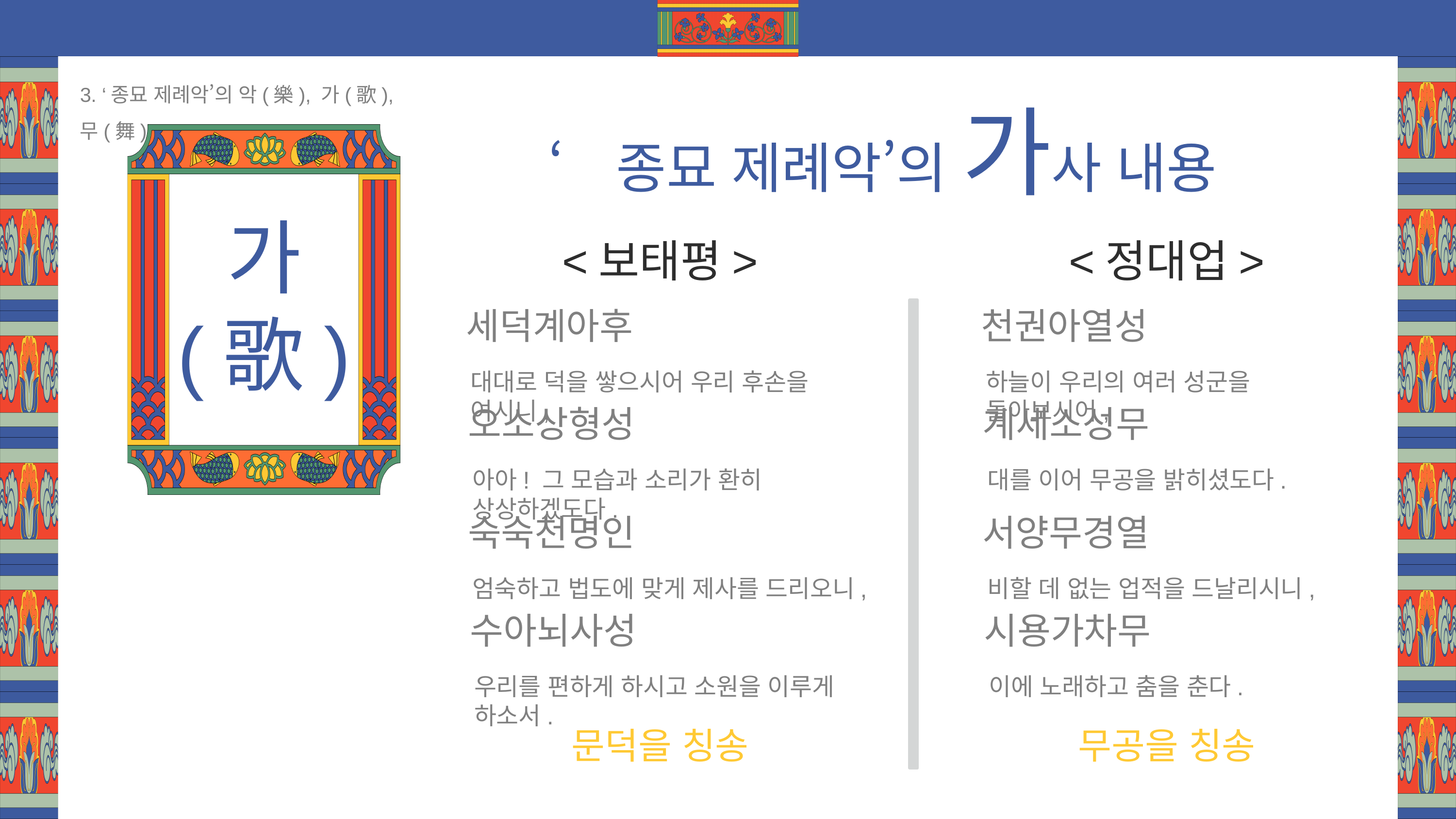

3. ‘종묘 제례악’의 악(樂), 가(歌), 무(舞)

가
(歌)
‘종묘 제례악’의 가사 내용
<보태평>

<정대업>

세덕계아후
대대로 덕을 쌓으시어 우리 후손을 여시니,
오소상형성
아아! 그 모습과 소리가 환히 상상하겠도다.
숙숙천명인
엄숙하고 법도에 맞게 제사를 드리오니,
수아뇌사성
우리를 편하게 하시고 소원을 이루게 하소서.
천권아열성
하늘이 우리의 여러 성군을 돌아보시어,
계세소성무
대를 이어 무공을 밝히셨도다.
서양무경열
비할 데 없는 업적을 드날리시니,
시용가차무
이에 노래하고 춤을 춘다.

문덕을 칭송
무공을 칭송